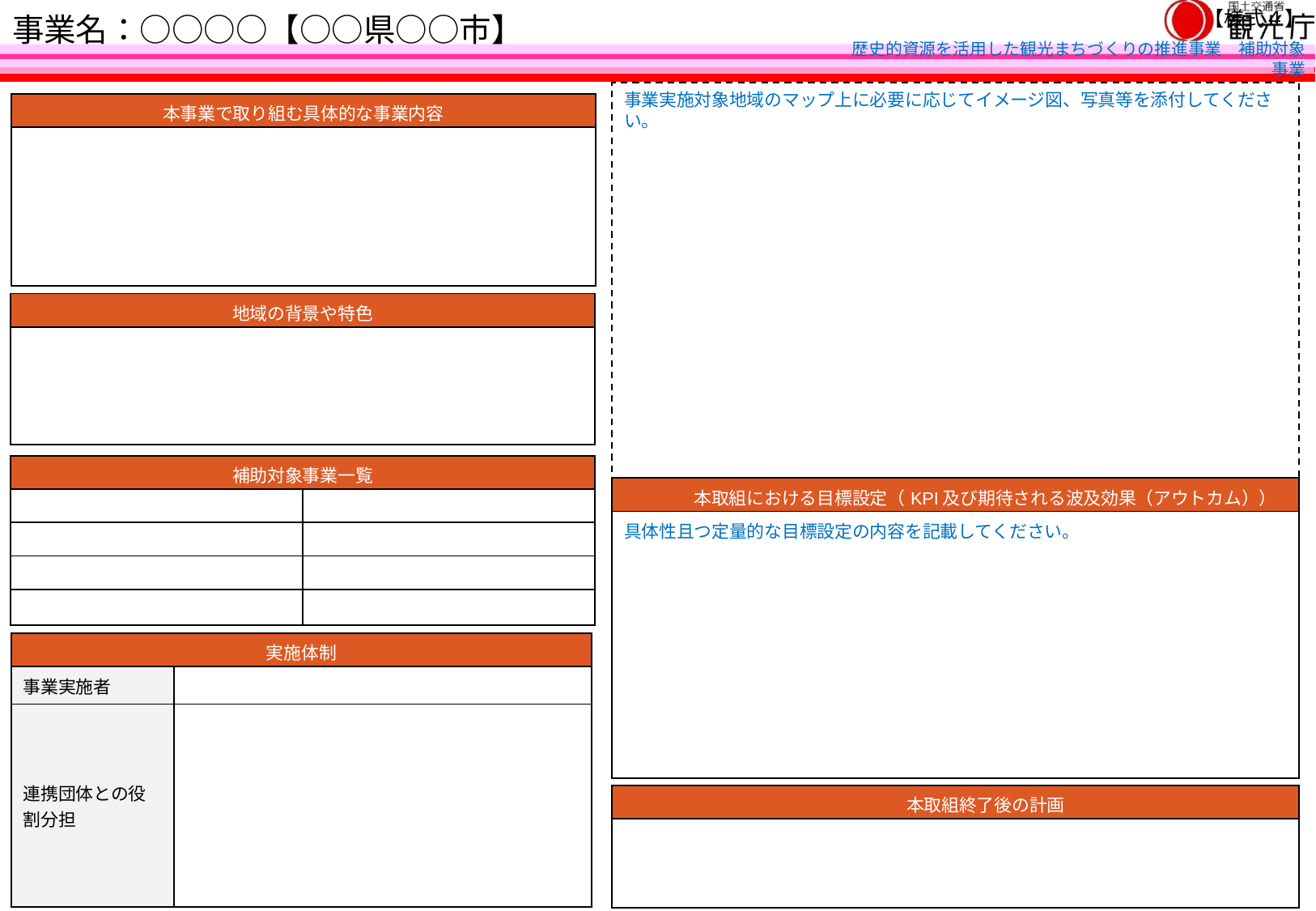

# 事業名：○○○○【○○県○○市】
【様式４】
注１：公表される前提で作成してください。注２：実証事業の概要が本事業概要説明書１枚で分かるように簡潔に記載してください。
注３：青字の記入要領等を削除の上、記載してください。フォントサイズは【10.5ポイント以上】とし、重要な箇所は下線付きの赤字で記載してください。
歴史的資源を活用した観光まちづくりの推進事業　補助対象事業
事業実施対象地域のマップ上に必要に応じてイメージ図、写真等を添付してください。

| 本事業で取り組む具体的な事業内容 |
| --- |
|  |
| 地域の背景や特色 |
| --- |
|  |
| 補助対象事業一覧 |  |
| --- | --- |
|  |  |
|  |  |
|  |  |
|  |  |
| 本取組における目標設定（KPI及び期待される波及効果（アウトカム）） |
| --- |
| 具体性且つ定量的な目標設定の内容を記載してください。 |
| 実施体制 |  |
| --- | --- |
| 事業実施者 |  |
| 連携団体との役割分担 |  |
| 本取組終了後の計画 |
| --- |
|  |